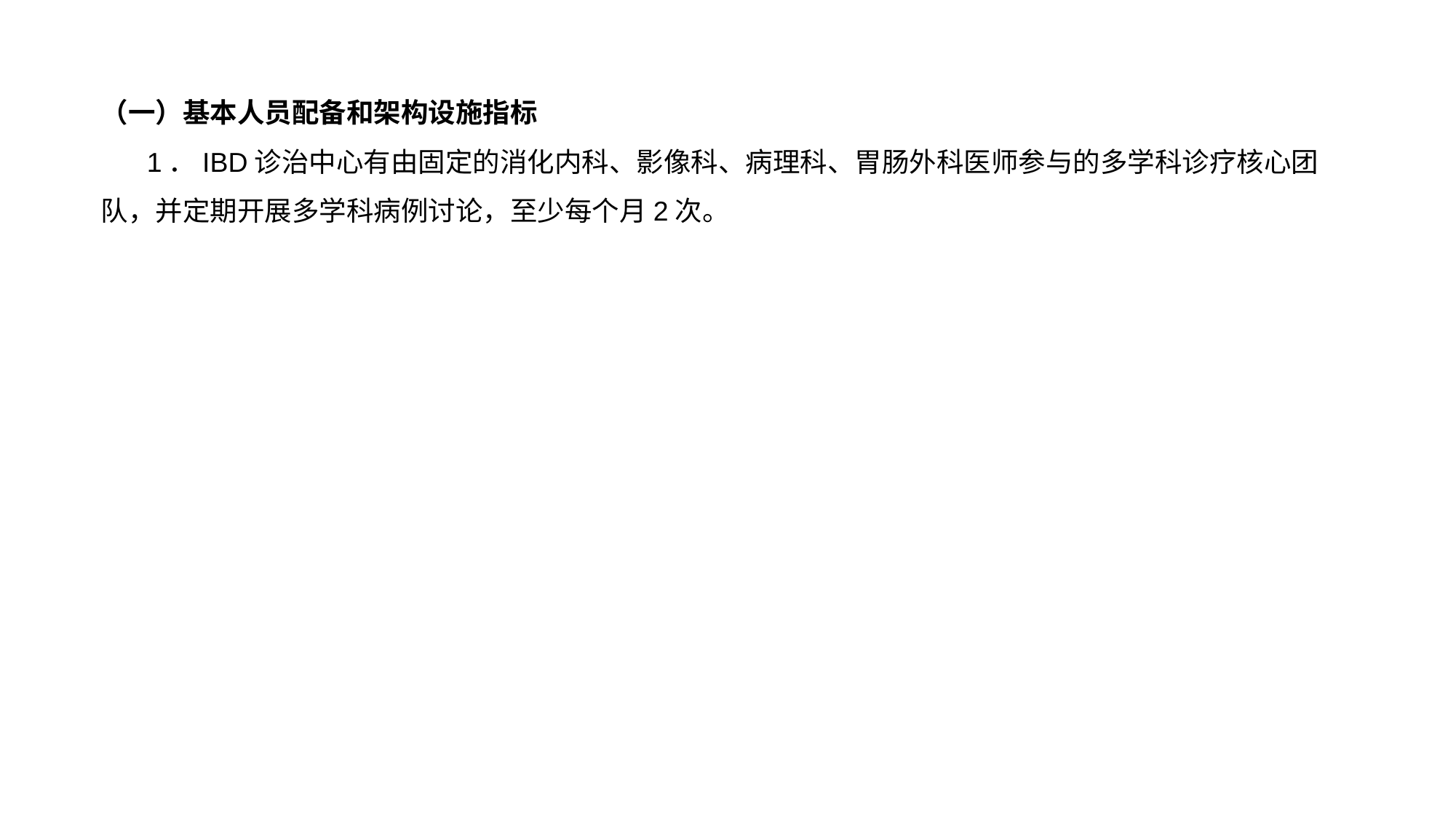

（一）基本人员配备和架构设施指标
      1．IBD诊治中心有由固定的消化内科、影像科、病理科、胃肠外科医师参与的多学科诊疗核心团队，并定期开展多学科病例讨论，至少每个月2次。